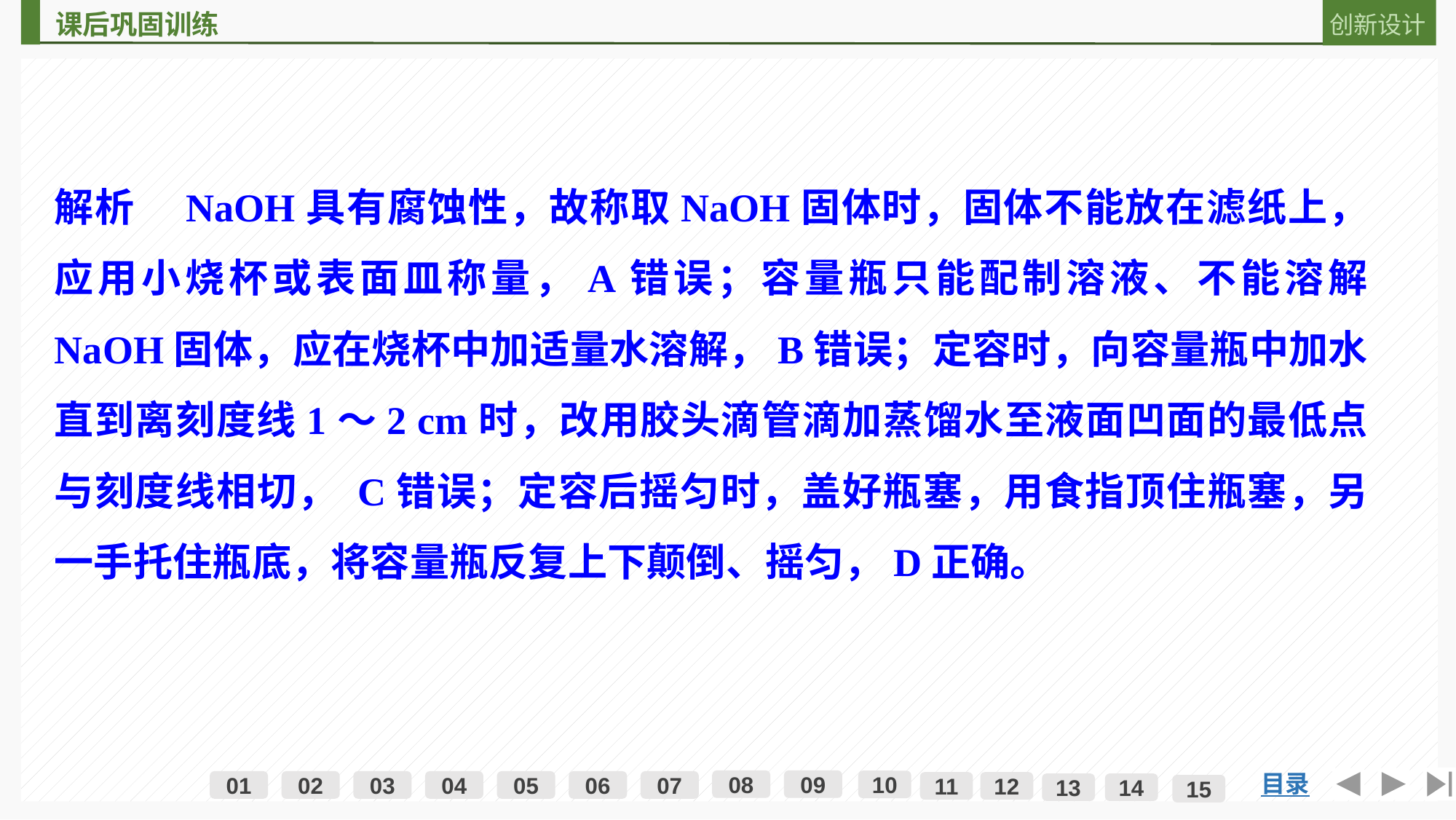

解析　NaOH具有腐蚀性，故称取NaOH固体时，固体不能放在滤纸上，应用小烧杯或表面皿称量，A错误；容量瓶只能配制溶液、不能溶解 NaOH固体，应在烧杯中加适量水溶解，B错误；定容时，向容量瓶中加水直到离刻度线1～2 cm时，改用胶头滴管滴加蒸馏水至液面凹面的最低点与刻度线相切， C错误；定容后摇匀时，盖好瓶塞，用食指顶住瓶塞，另一手托住瓶底，将容量瓶反复上下颠倒、摇匀，D正确。